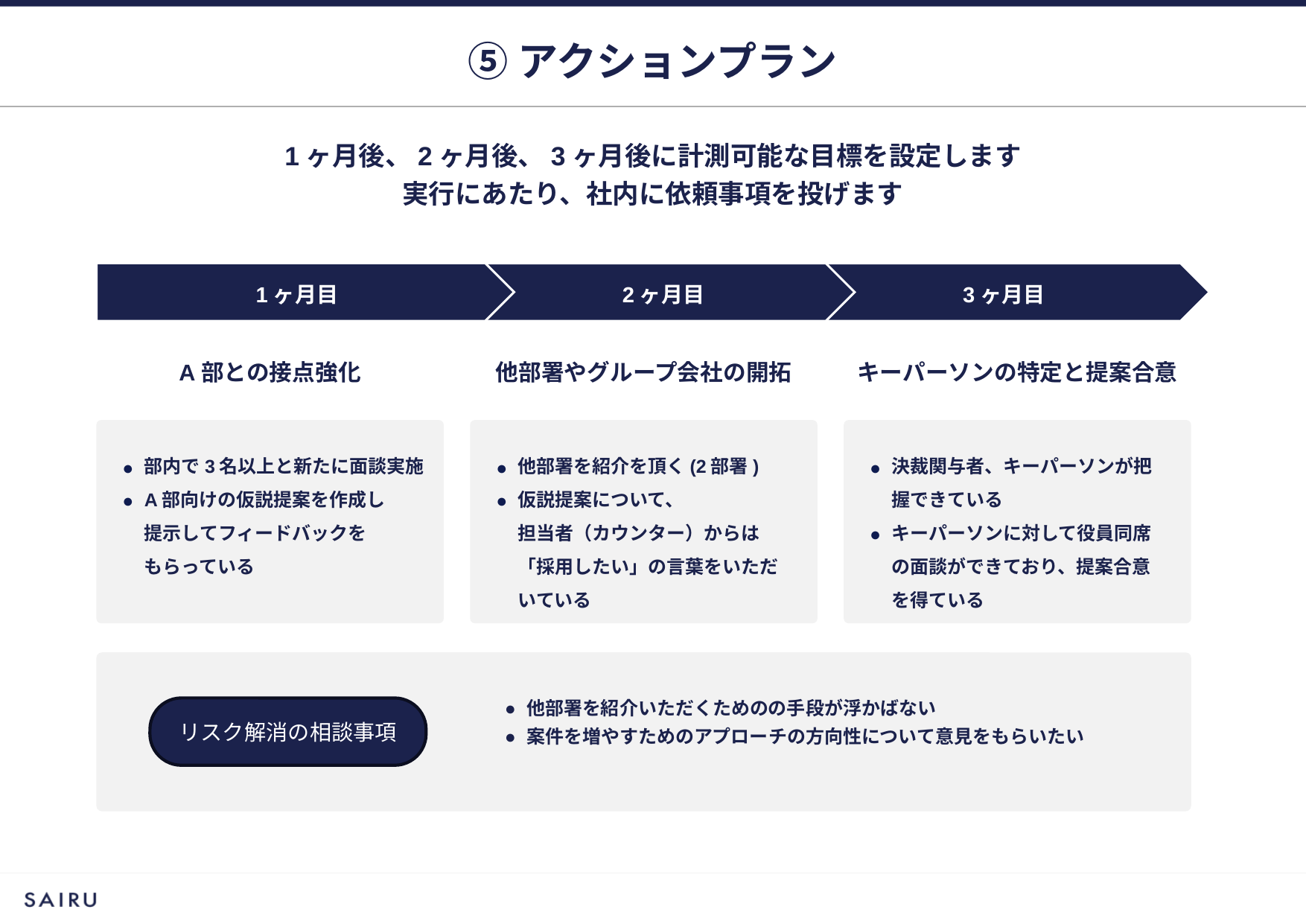

⑤アクションプラン
1ヶ月後、2ヶ月後、3ヶ月後に計測可能な目標を設定します
実行にあたり、社内に依頼事項を投げます

1ヶ月目
2ヶ月目
3ヶ月目
A部との接点強化
他部署やグループ会社の開拓
キーパーソンの特定と提案合意

部内で3名以上と新たに面談実施
A部向けの仮説提案を作成し
提示してフィードバックを
もらっている
他部署を紹介を頂く(2部署)
仮説提案について、
担当者（カウンター）からは「採用したい」の言葉をいただいている
決裁関与者、キーパーソンが把握できている
キーパーソンに対して役員同席の面談ができており、提案合意を得ている

他部署を紹介いただくためのの手段が浮かばない
案件を増やすためのアプローチの方向性について意見をもらいたい
リスク解消の相談事項